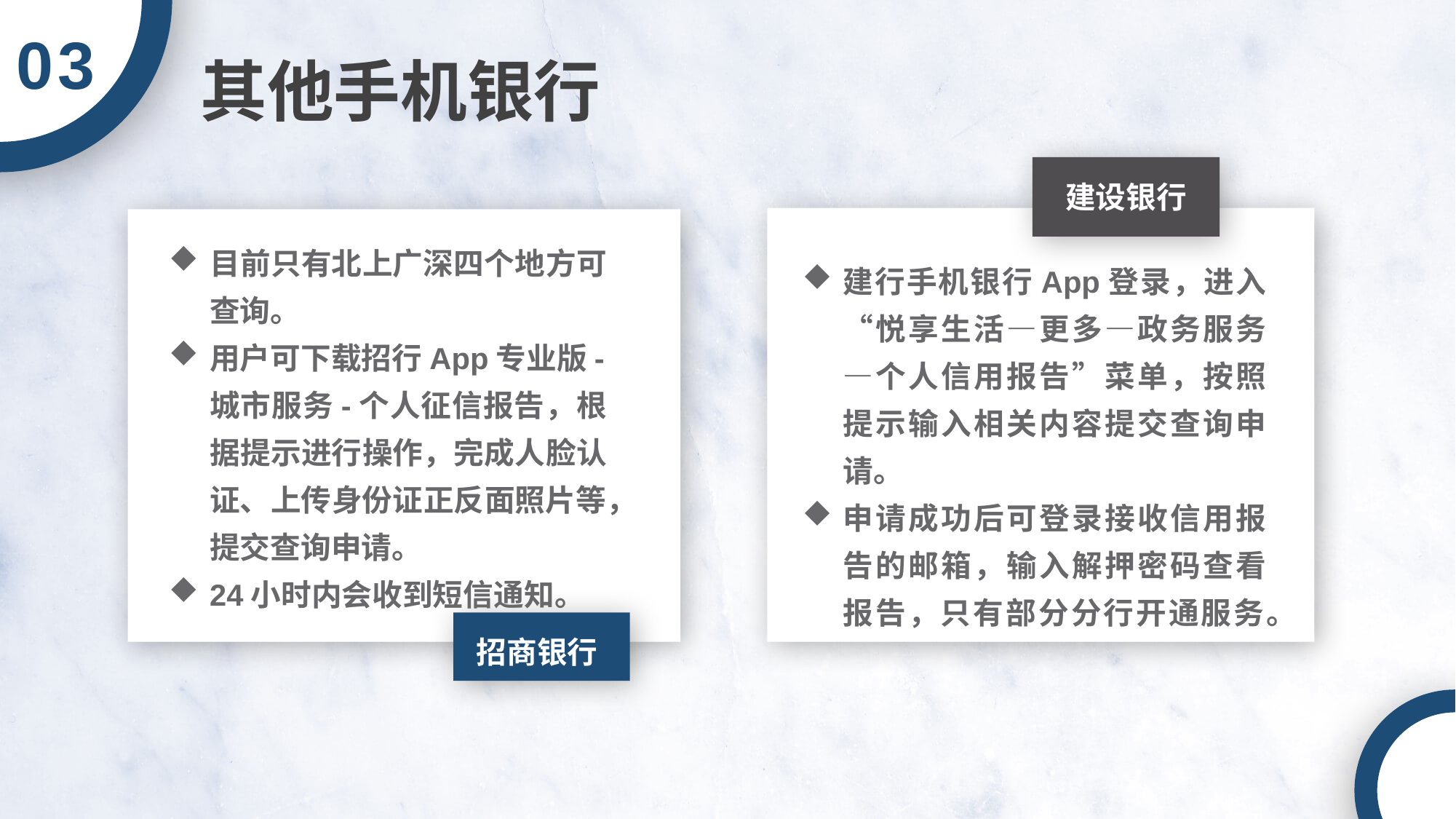

03
其他手机银行

建设银行
建行手机银行App登录，进入“悦享生活—更多—政务服务—个人信用报告”菜单，按照提示输入相关内容提交查询申请。
申请成功后可登录接收信用报告的邮箱，输入解押密码查看报告，只有部分分行开通服务。

目前只有北上广深四个地方可查询。
用户可下载招行App专业版-城市服务-个人征信报告，根据提示进行操作，完成人脸认证、上传身份证正反面照片等，提交查询申请。
24小时内会收到短信通知。
招商银行